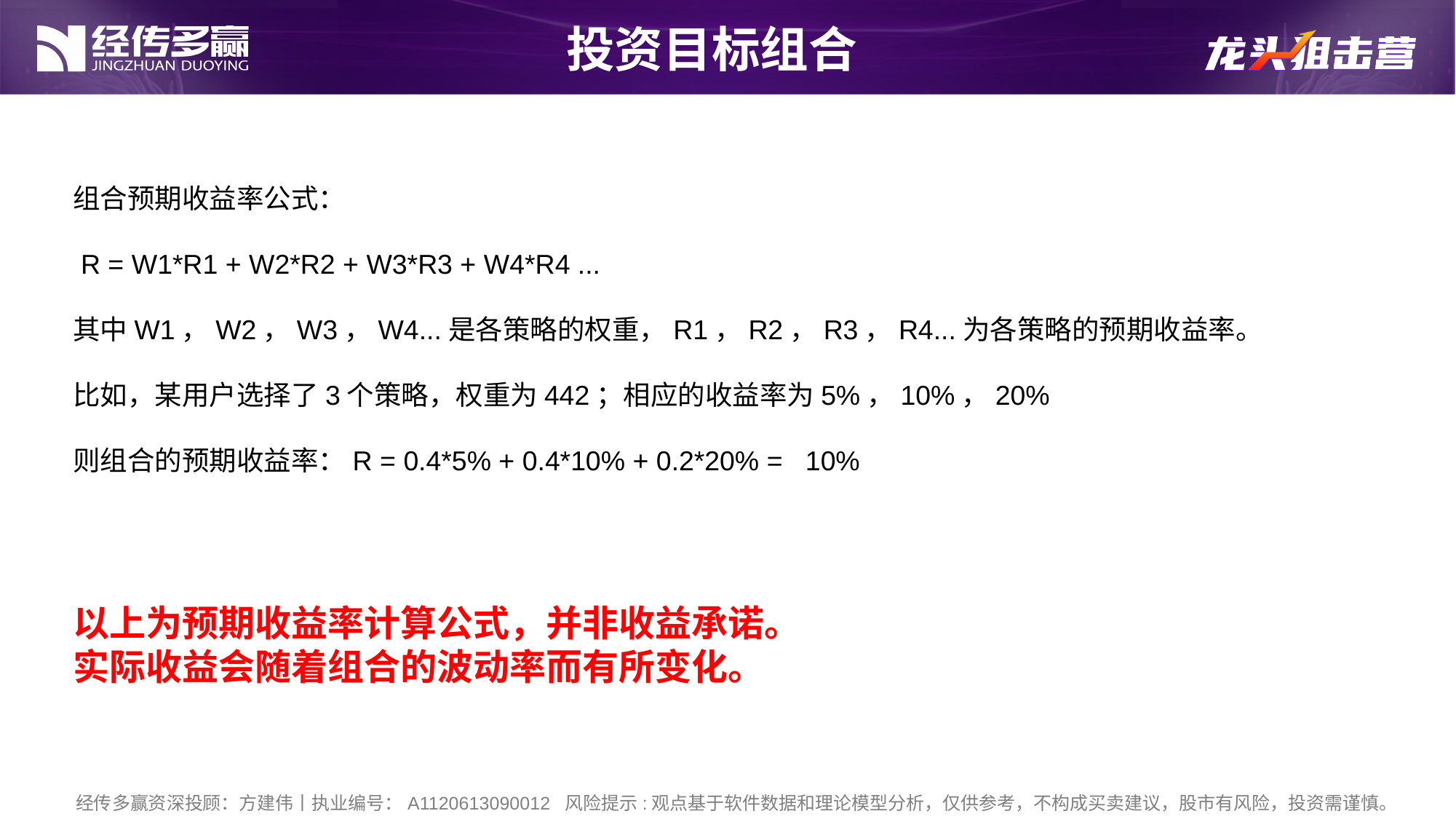

投资目标组合
组合预期收益率公式：

 R = W1*R1 + W2*R2 + W3*R3 + W4*R4 ...

其中W1，W2，W3，W4...是各策略的权重，R1，R2，R3，R4...为各策略的预期收益率。

比如，某用户选择了3个策略，权重为442；相应的收益率为5%，10%，20%

则组合的预期收益率：R = 0.4*5% + 0.4*10% + 0.2*20% =   10%
以上为预期收益率计算公式，并非收益承诺。
实际收益会随着组合的波动率而有所变化。